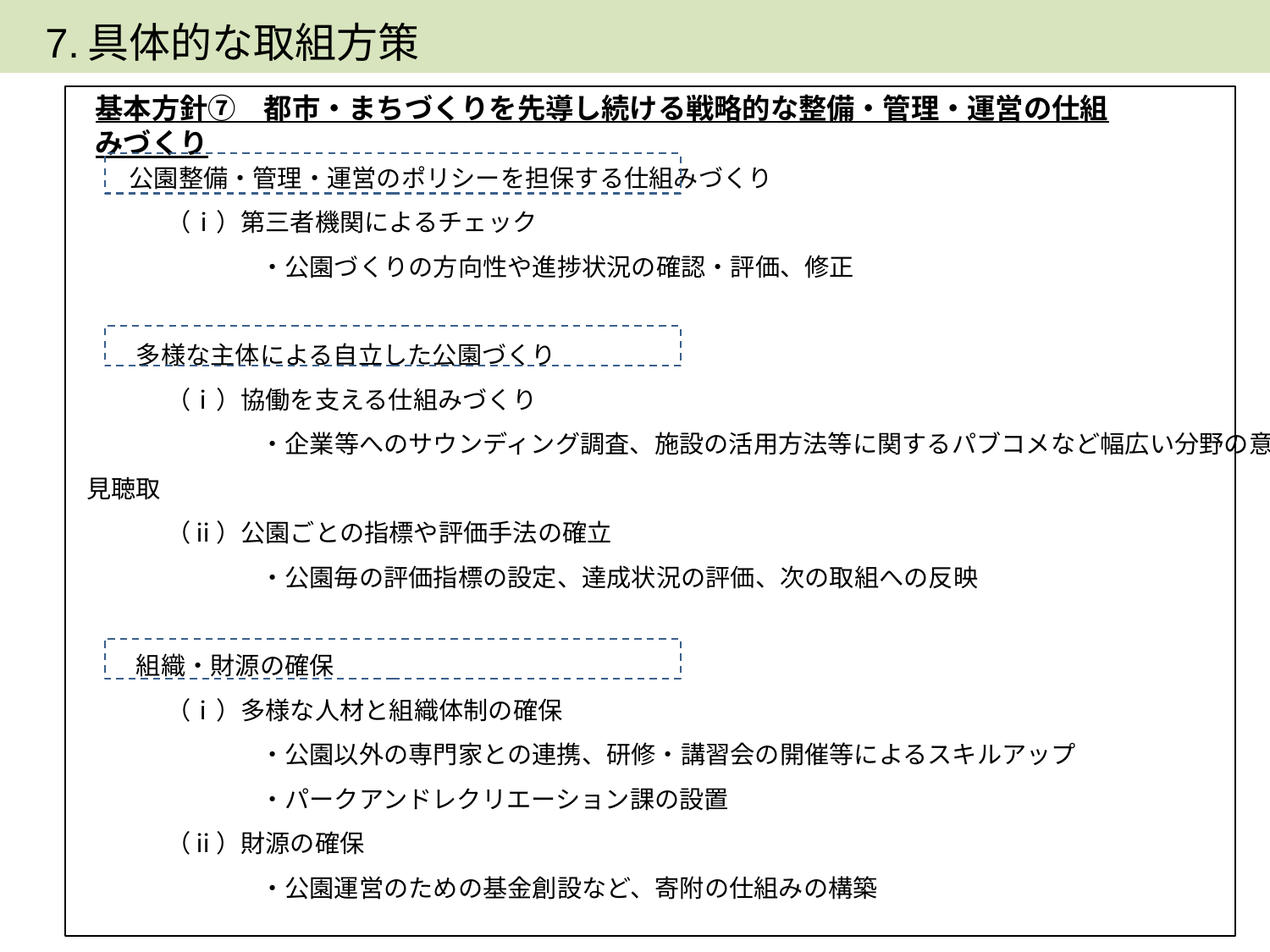

7.具体的な取組方策

　　公園整備・管理・運営のポリシーを担保する仕組みづくり
　　　 （ⅰ）第三者機関によるチェック
　　　　　　　・公園づくりの方向性や進捗状況の確認・評価、修正

　　多様な主体による自立した公園づくり
　　　 （ⅰ）協働を支える仕組みづくり
　　　　　　　・企業等へのサウンディング調査、施設の活用方法等に関するパブコメなど幅広い分野の意見聴取
　　　 （ⅱ）公園ごとの指標や評価手法の確立
　　　　　　　・公園毎の評価指標の設定、達成状況の評価、次の取組への反映

　　組織・財源の確保
　　　 （ⅰ）多様な人材と組織体制の確保
　　　　　　　・公園以外の専門家との連携、研修・講習会の開催等によるスキルアップ
　　　　　　　・パークアンドレクリエーション課の設置
　　　 （ⅱ）財源の確保
　　　　　　　・公園運営のための基金創設など、寄附の仕組みの構築
基本方針⑦　都市・まちづくりを先導し続ける戦略的な整備・管理・運営の仕組みづくり